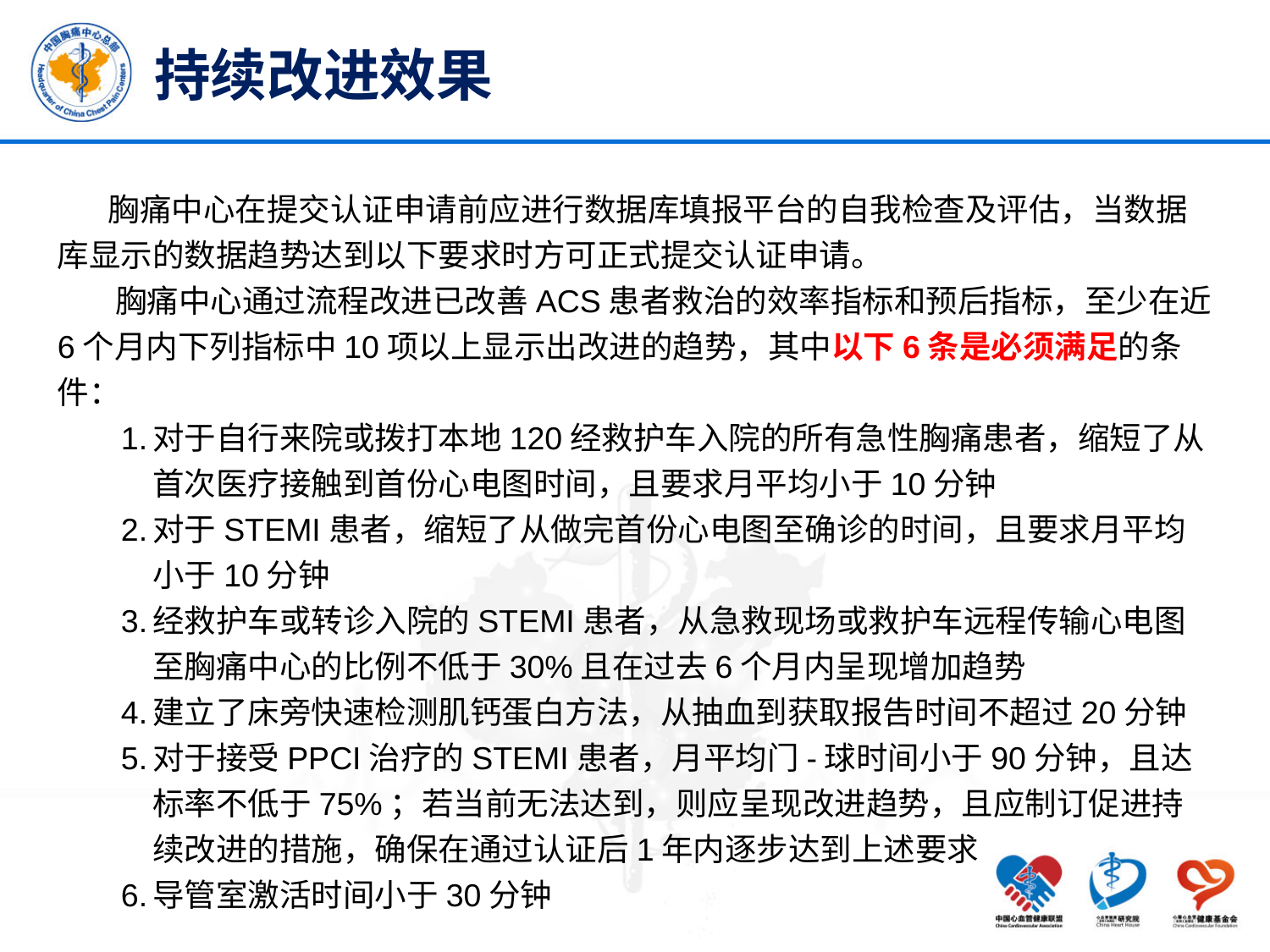

# 持续改进效果
      胸痛中心在提交认证申请前应进行数据库填报平台的自我检查及评估，当数据库显示的数据趋势达到以下要求时方可正式提交认证申请。
       胸痛中心通过流程改进已改善ACS患者救治的效率指标和预后指标，至少在近6个月内下列指标中10项以上显示出改进的趋势，其中以下6条是必须满足的条件：
对于自行来院或拨打本地120经救护车入院的所有急性胸痛患者，缩短了从首次医疗接触到首份心电图时间，且要求月平均小于10分钟
对于STEMI患者，缩短了从做完首份心电图至确诊的时间，且要求月平均小于10分钟
经救护车或转诊入院的STEMI患者，从急救现场或救护车远程传输心电图至胸痛中心的比例不低于30%且在过去6个月内呈现增加趋势
建立了床旁快速检测肌钙蛋白方法，从抽血到获取报告时间不超过20分钟
对于接受PPCI治疗的STEMI患者，月平均门-球时间小于90分钟，且达标率不低于75%；若当前无法达到，则应呈现改进趋势，且应制订促进持续改进的措施，确保在通过认证后1年内逐步达到上述要求
导管室激活时间小于30分钟